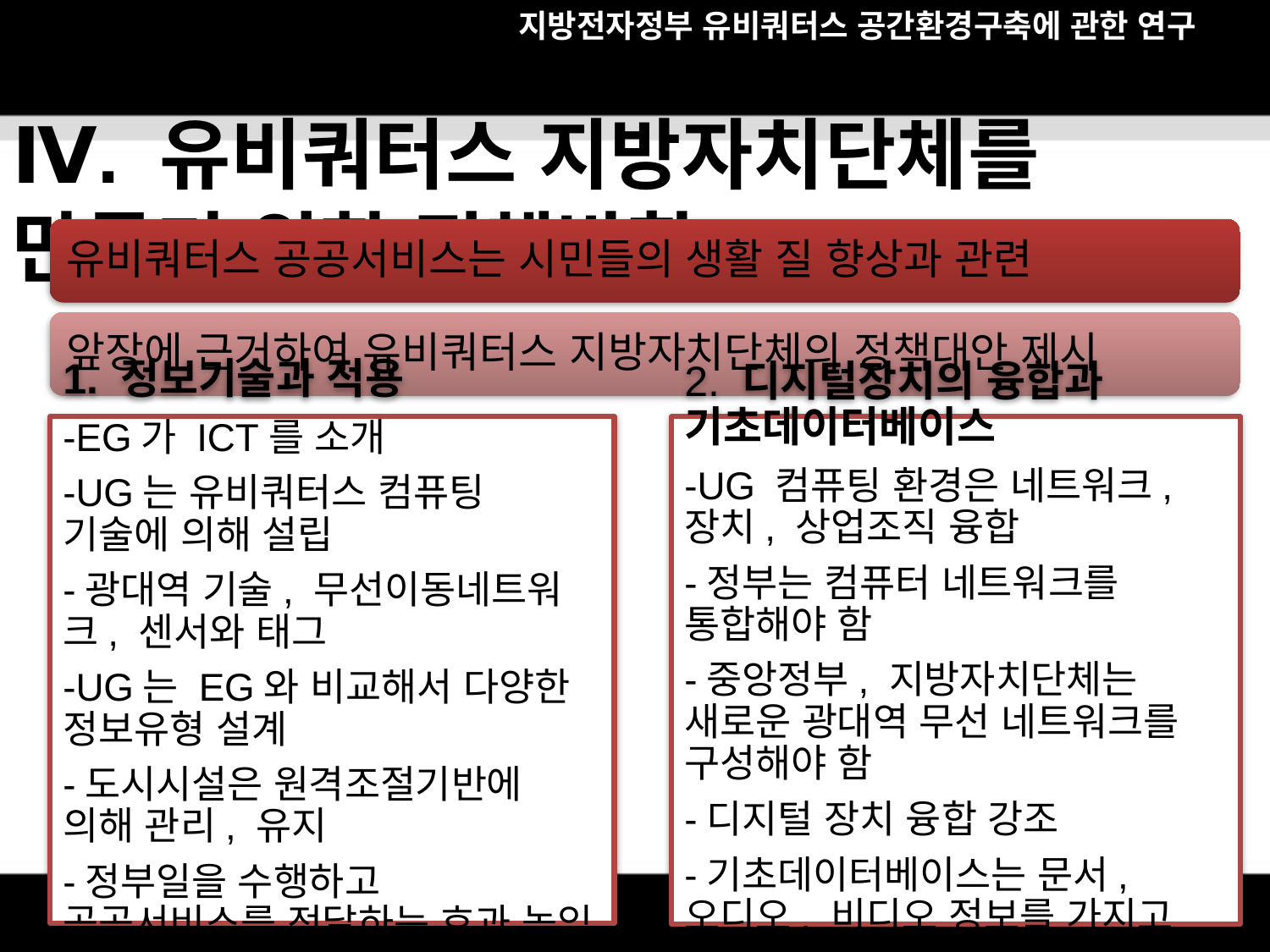

지방전자정부 유비쿼터스 공간환경구축에 관한 연구
Ⅳ. 유비쿼터스 지방자치단체를 만들기 위한 정책방향
유비쿼터스 공공서비스는 시민들의 생활 질 향상과 관련
앞장에 근거하여 유비쿼터스 지방자치단체의 정책대안 제시
1. 정보기술과 적용
-EG가 ICT를 소개
-UG는 유비쿼터스 컴퓨팅 기술에 의해 설립
-광대역 기술, 무선이동네트워크, 센서와 태그
-UG는 EG와 비교해서 다양한 정보유형 설계
-도시시설은 원격조절기반에 의해 관리, 유지
-정부일을 수행하고 공공서비스를 전달하는 효과 높임

2. 디지털장치의 융합과 기초데이터베이스
-UG 컴퓨팅 환경은 네트워크, 장치, 상업조직 융합
-정부는 컴퓨터 네트워크를 통합해야 함
-중앙정부, 지방자치단체는 새로운 광대역 무선 네트워크를 구성해야 함
-디지털 장치 융합 강조
-기초데이터베이스는 문서, 오디오, 비디오 정보를 가지고 토지 관련 데이터베이스로 통합